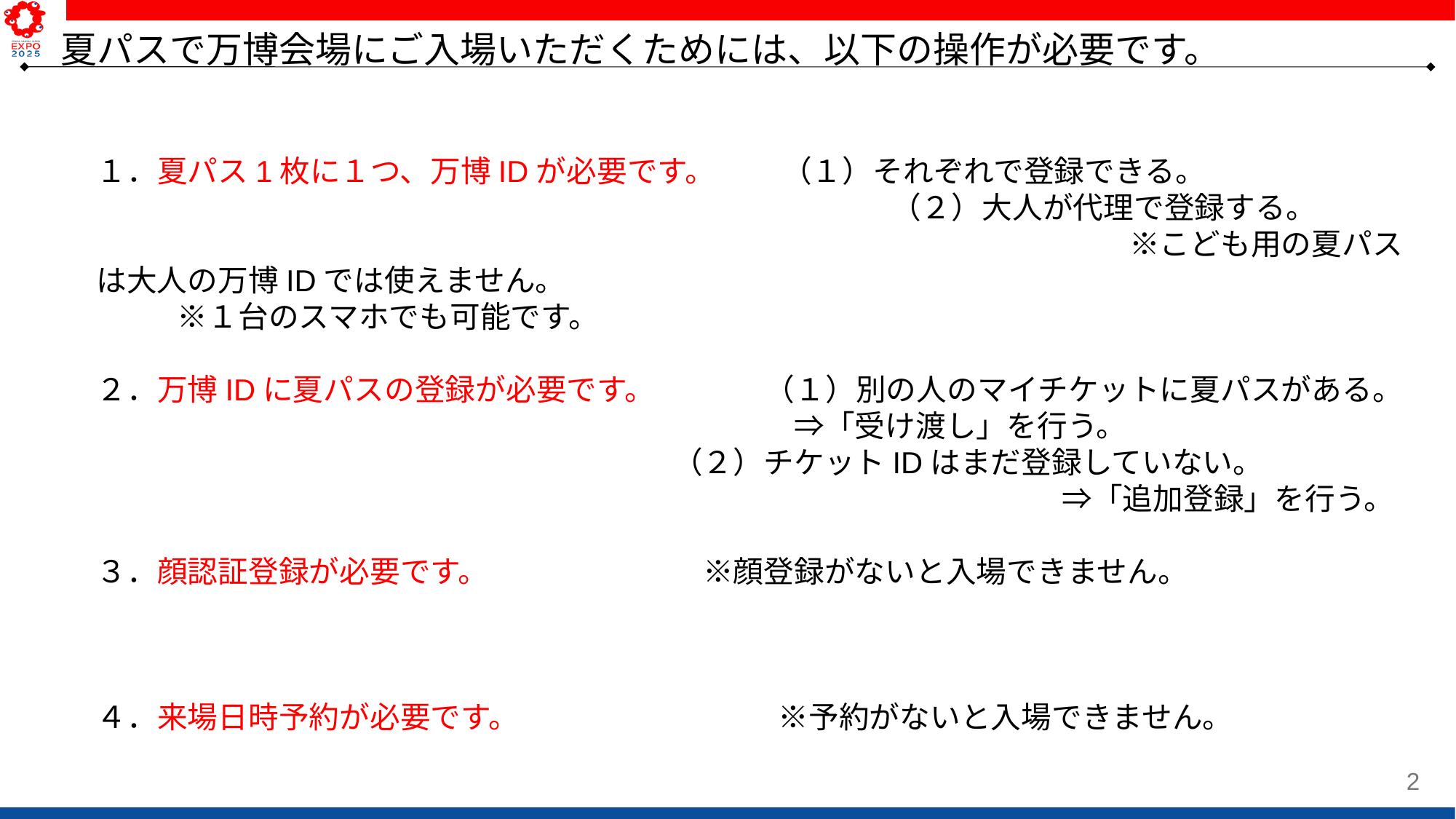

# 夏パスで万博会場にご入場いただくためには、以下の操作が必要です。
１．夏パス1枚に１つ、万博IDが必要です。	　（１）それぞれで登録できる。
　　　　　　　　　　　　　　　　　　		　（２）大人が代理で登録する。
　　　　　　　　　　　　　　　　　　　　　　　　　　　　　　　　　　※こども用の夏パスは大人の万博IDでは使えません。	　　　　　　　　　　　　　　　　　　　　　　　　　　　   ※１台のスマホでも可能です。

２．万博IDに夏パスの登録が必要です。	  （１）別の人のマイチケットに夏パスがある。
					　　　　　⇒「受け渡し」を行う。
					　（２）チケットIDはまだ登録していない。					　　　　　　　　　　　　　　　　　　　　　⇒「追加登録」を行う。

３．顔認証登録が必要です。		　　※顔登録がないと入場できません。

４．来場日時予約が必要です。　　　　　　　	    ※予約がないと入場できません。
2